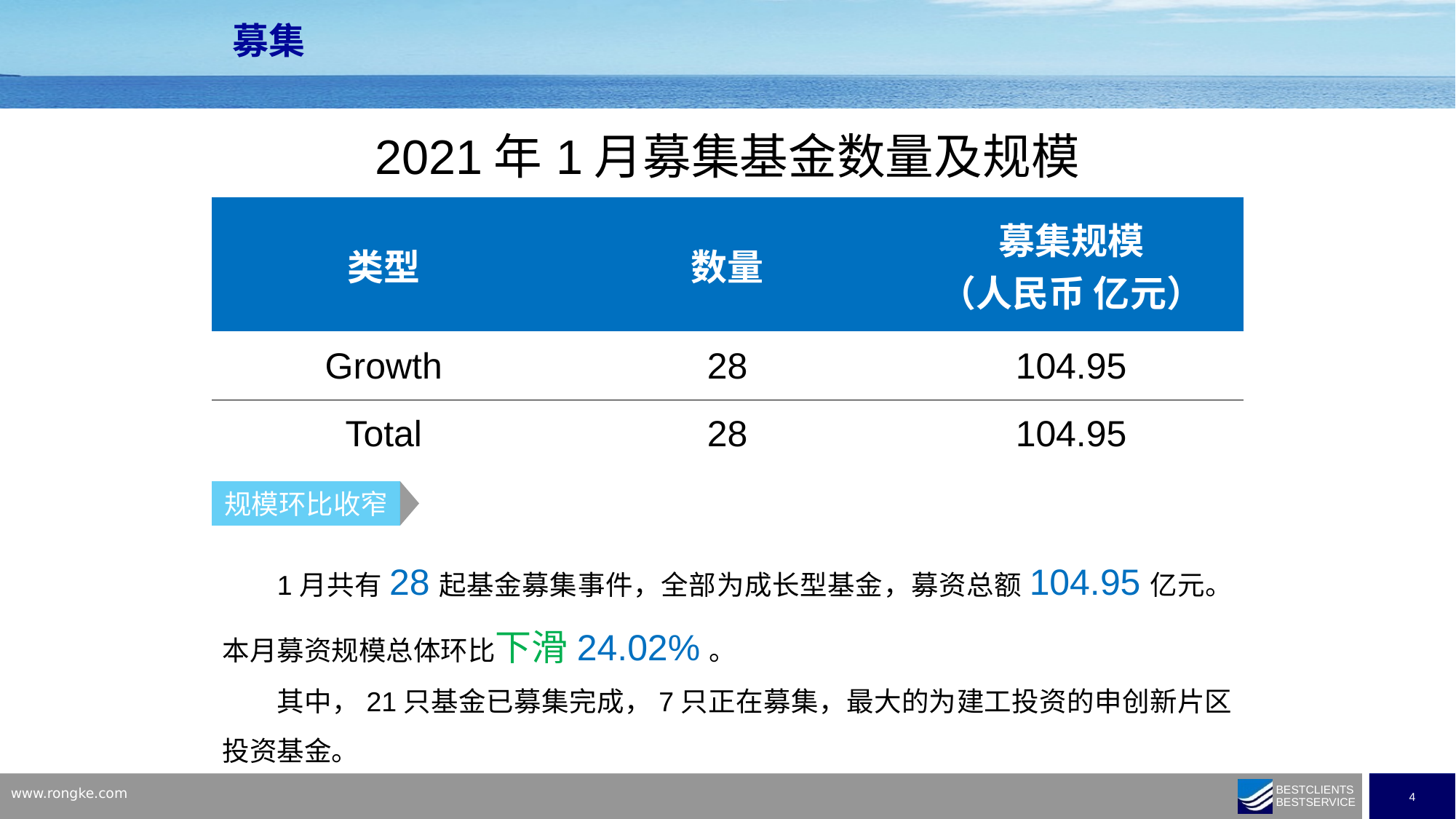

募集
| 2021年1月募集基金数量及规模 |  |  |
| --- | --- | --- |
| 类型 | 数量 | 募集规模 （人民币 亿元） |
| Growth | 28 | 104.95 |
| Total | 28 | 104.95 |
规模环比收窄

1月共有28起基金募集事件，全部为成长型基金，募资总额104.95亿元。本月募资规模总体环比下滑24.02%。
其中，21只基金已募集完成，7只正在募集，最大的为建工投资的申创新片区投资基金。